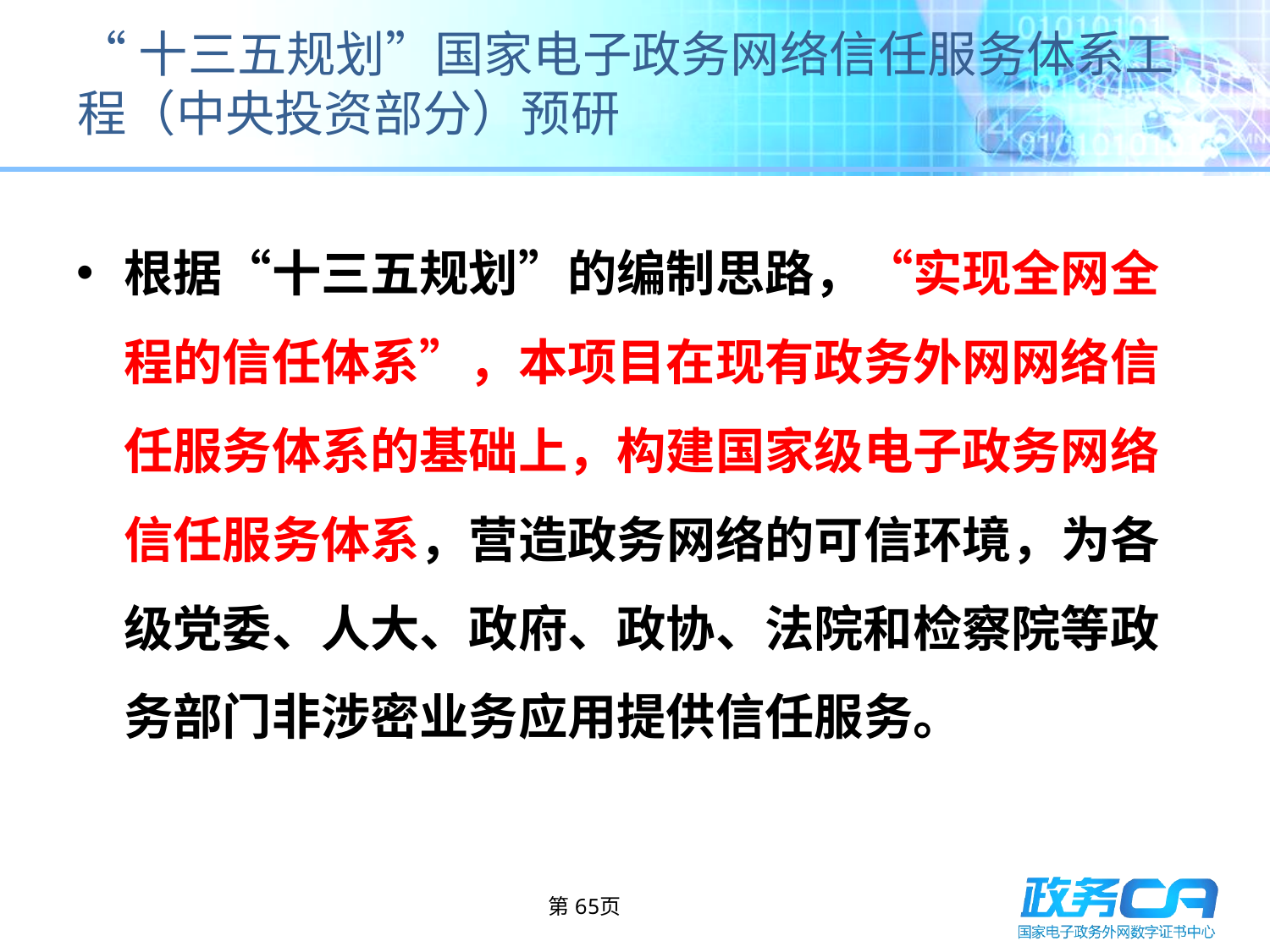

# “十三五规划”国家电子政务网络信任服务体系工程（中央投资部分）预研
根据“十三五规划”的编制思路，“实现全网全程的信任体系”，本项目在现有政务外网网络信任服务体系的基础上，构建国家级电子政务网络信任服务体系，营造政务网络的可信环境，为各级党委、人大、政府、政协、法院和检察院等政务部门非涉密业务应用提供信任服务。
第65页